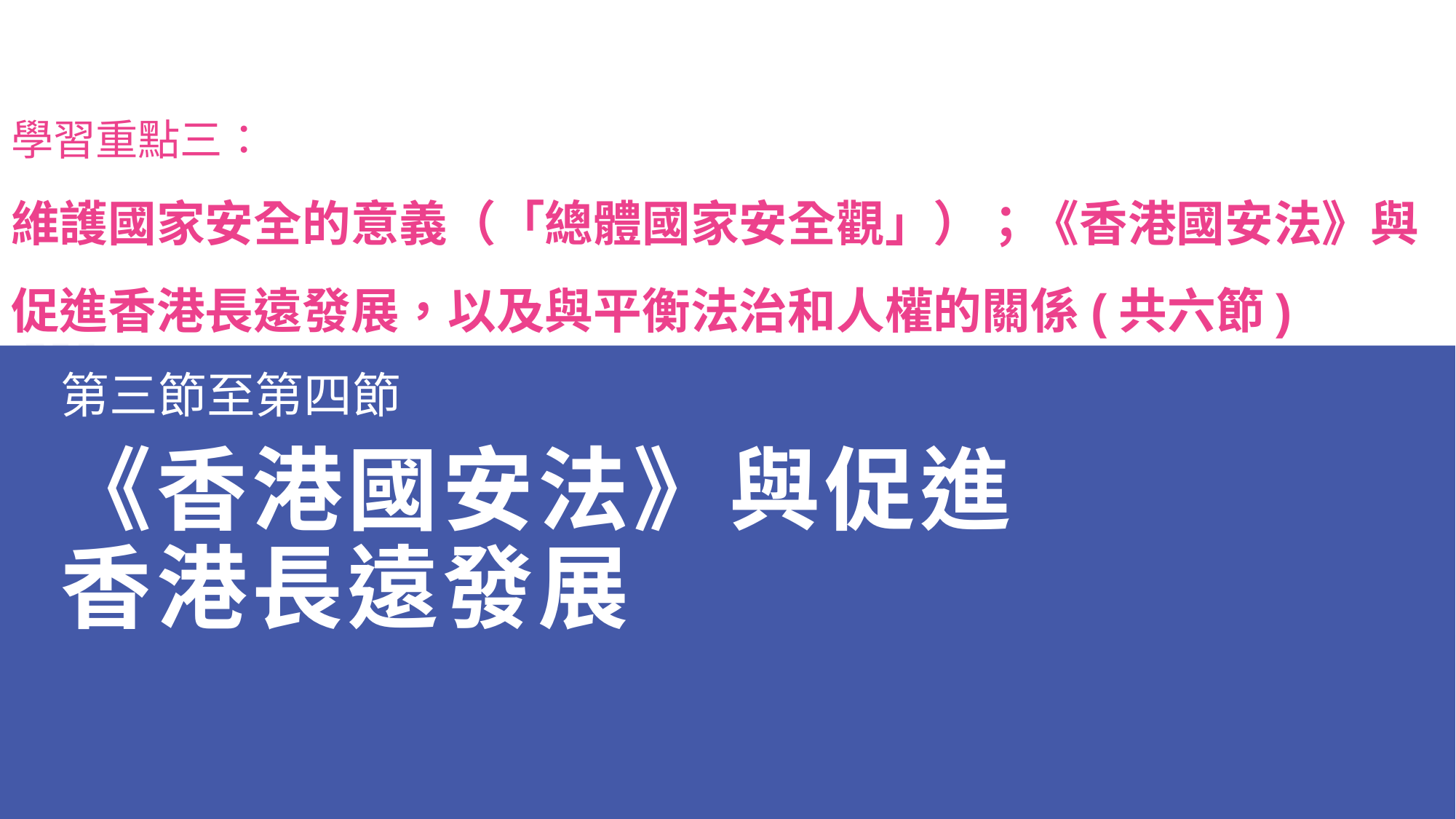

學習重點三：
維護國家安全的意義（「總體國家安全觀」）；《香港國安法》與促進香港長遠發展，以及與平衡法治和人權的關係(共六節)
第三節至第四節
# 《香港國安法》與促進香港長遠發展